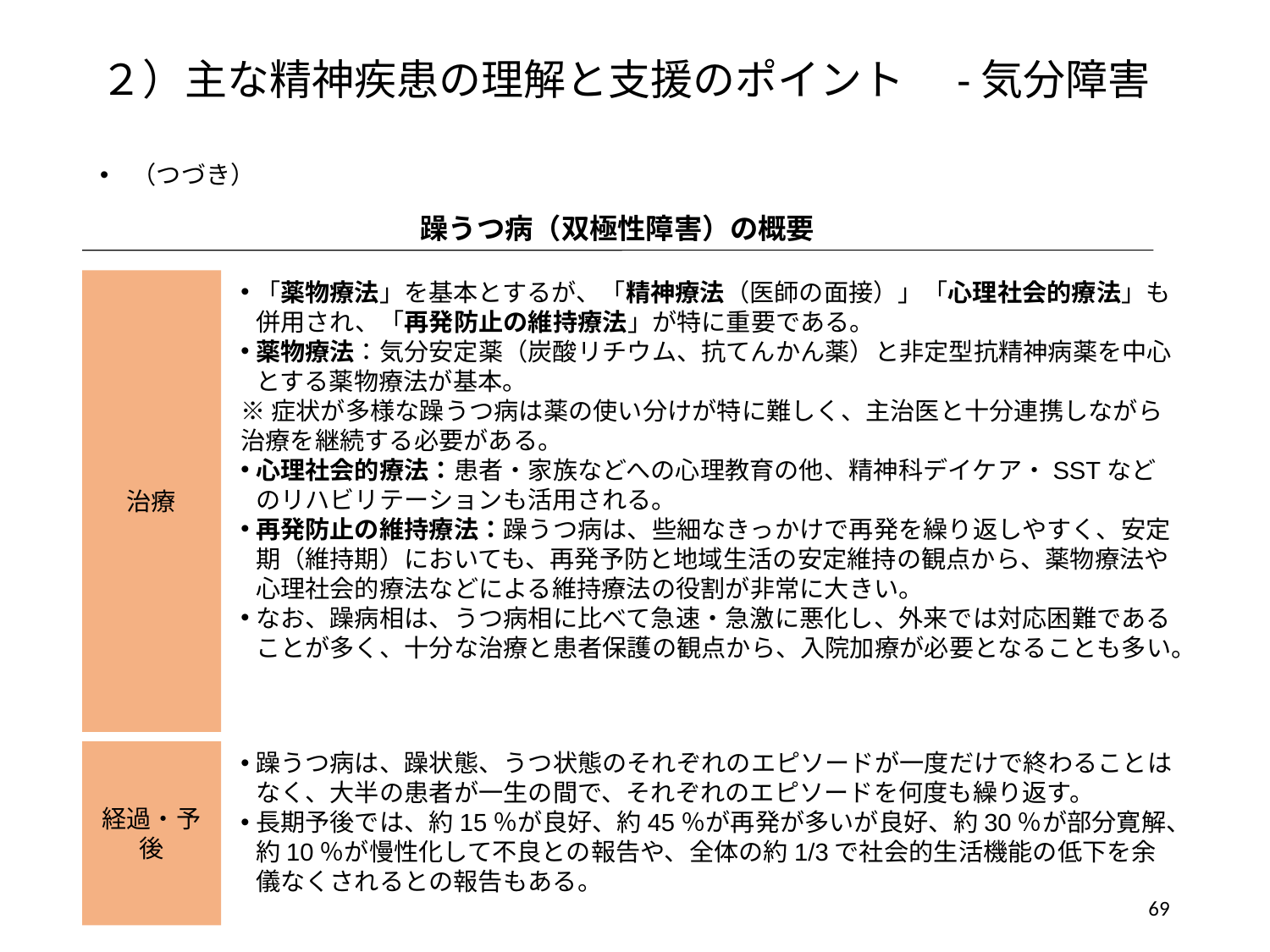

２）主な精神疾患の理解と支援のポイント　-気分障害
（つづき）

躁うつ病（双極性障害）の概要
治療
「薬物療法」を基本とするが、「精神療法（医師の面接）」「心理社会的療法」も併用され、「再発防止の維持療法」が特に重要である。
薬物療法：気分安定薬（炭酸リチウム、抗てんかん薬）と非定型抗精神病薬を中心とする薬物療法が基本。
※症状が多様な躁うつ病は薬の使い分けが特に難しく、主治医と十分連携しながら治療を継続する必要がある。
心理社会的療法：患者・家族などへの心理教育の他、精神科デイケア・SSTなどのリハビリテーションも活用される。
再発防止の維持療法：躁うつ病は、些細なきっかけで再発を繰り返しやすく、安定期（維持期）においても、再発予防と地域生活の安定維持の観点から、薬物療法や心理社会的療法などによる維持療法の役割が非常に大きい。
なお、躁病相は、うつ病相に比べて急速・急激に悪化し、外来では対応困難であることが多く、十分な治療と患者保護の観点から、入院加療が必要となることも多い。

経過・予後
躁うつ病は、躁状態、うつ状態のそれぞれのエピソードが一度だけで終わることはなく、大半の患者が一生の間で、それぞれのエピソードを何度も繰り返す。
長期予後では、約15％が良好、約45％が再発が多いが良好、約30％が部分寛解、約10％が慢性化して不良との報告や、全体の約1/3で社会的生活機能の低下を余儀なくされるとの報告もある。
69